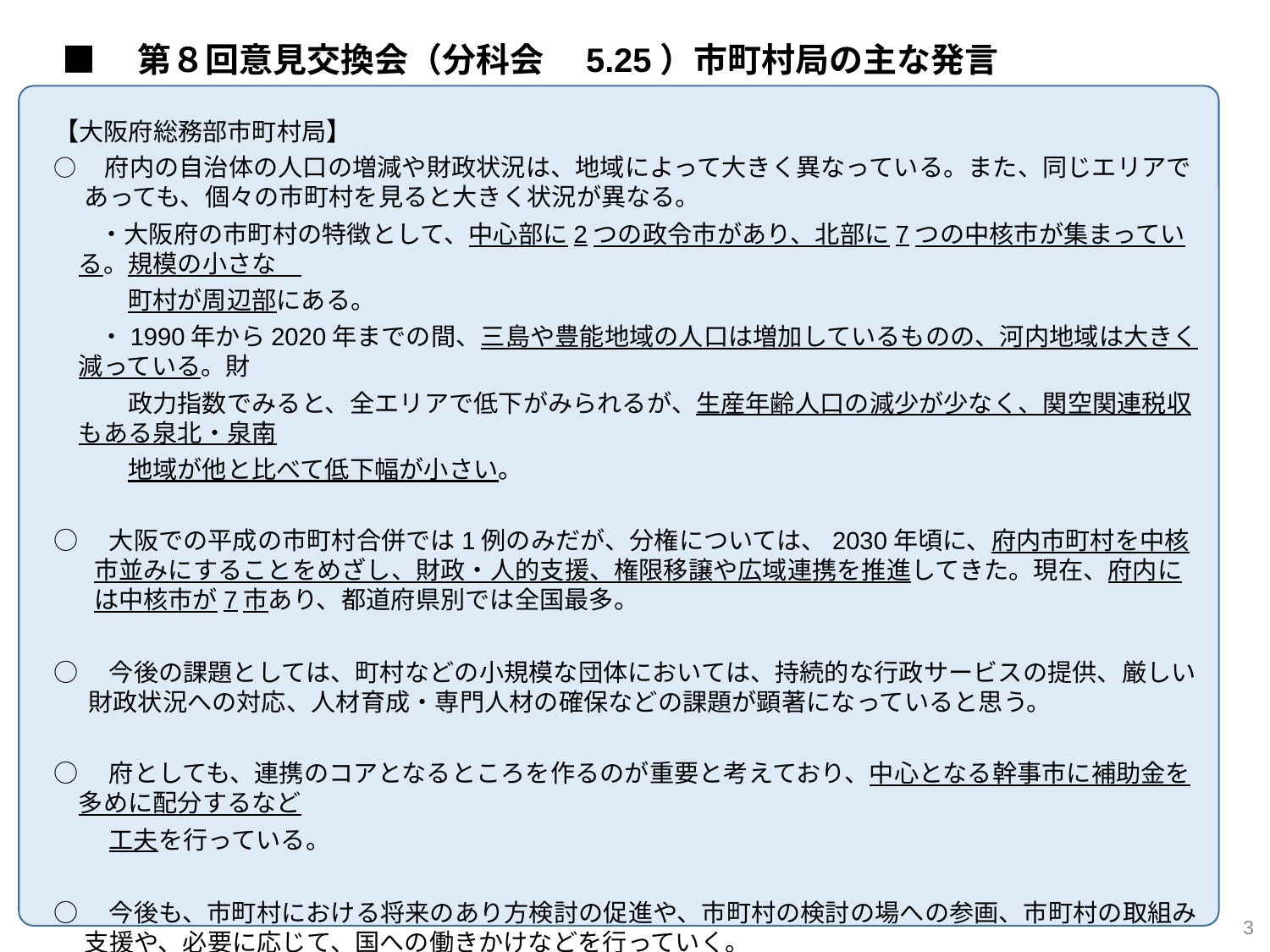

■　第８回意見交換会（分科会　5.25）市町村局の主な発言

【大阪府総務部市町村局】
○　府内の自治体の人口の増減や財政状況は、地域によって大きく異なっている。また、同じエリアであっても、個々の市町村を見ると大きく状況が異なる。
　　・大阪府の市町村の特徴として、中心部に2つの政令市があり、北部に7つの中核市が集まっている。規模の小さな
　　　町村が周辺部にある。
　　・1990年から2020年までの間、三島や豊能地域の人口は増加しているものの、河内地域は大きく減っている。財
　　　政力指数でみると、全エリアで低下がみられるが、生産年齢人口の減少が少なく、関空関連税収もある泉北・泉南
　　　地域が他と比べて低下幅が小さい。

○　大阪での平成の市町村合併では1例のみだが、分権については、2030年頃に、府内市町村を中核市並みにすることをめざし、財政・人的支援、権限移譲や広域連携を推進してきた。現在、府内には中核市が7市あり、都道府県別では全国最多。

○　今後の課題としては、町村などの小規模な団体においては、持続的な行政サービスの提供、厳しい財政状況への対応、人材育成・専門人材の確保などの課題が顕著になっていると思う。

○　府としても、連携のコアとなるところを作るのが重要と考えており、中心となる幹事市に補助金を多めに配分するなど
　　 工夫を行っている。

○　今後も、市町村における将来のあり方検討の促進や、市町村の検討の場への参画、市町村の取組み支援や、必要に応じて、国への働きかけなどを行っていく。

3